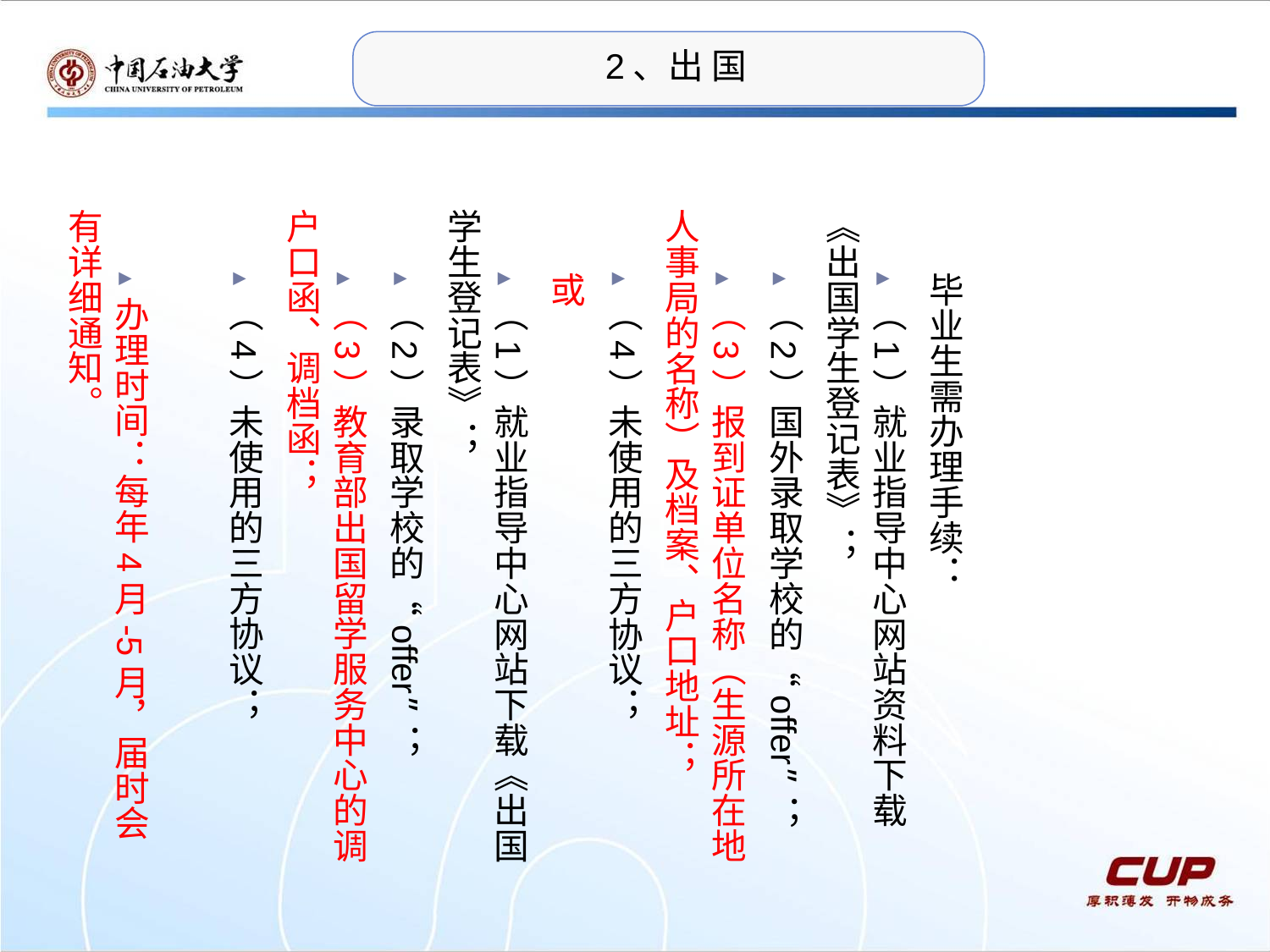

2、出 国
毕业生需办理手续：
（1）就业指导中心网站资料下载《出国学生登记表》；
（2）国外录取学校的“offer”；
（3）报到证单位名称（生源所在地人事局的名称）及档案、户口地址；
（4）未使用的三方协议；
或
（1）就业指导中心网站下载《出国学生登记表》；
（2）录取学校的“offer”；
（3）教育部出国留学服务中心的调户口函、调档函；
（4）未使用的三方协议；

办理时间：每年4月-5月，届时会有详细通知。